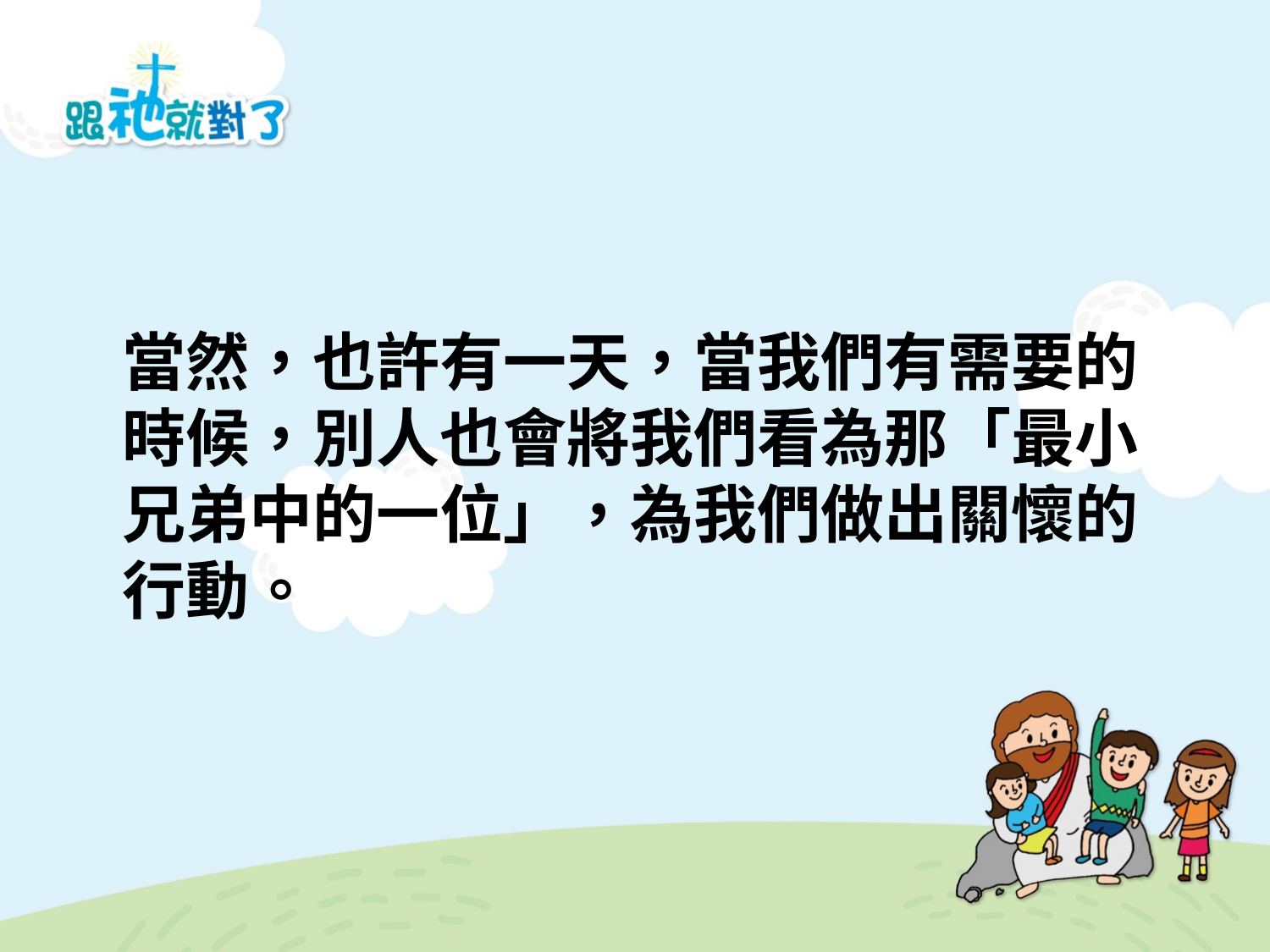

當然，也許有一天，當我們有需要的時候，別人也會將我們看為那「最小兄弟中的一位」，為我們做出關懷的行動。